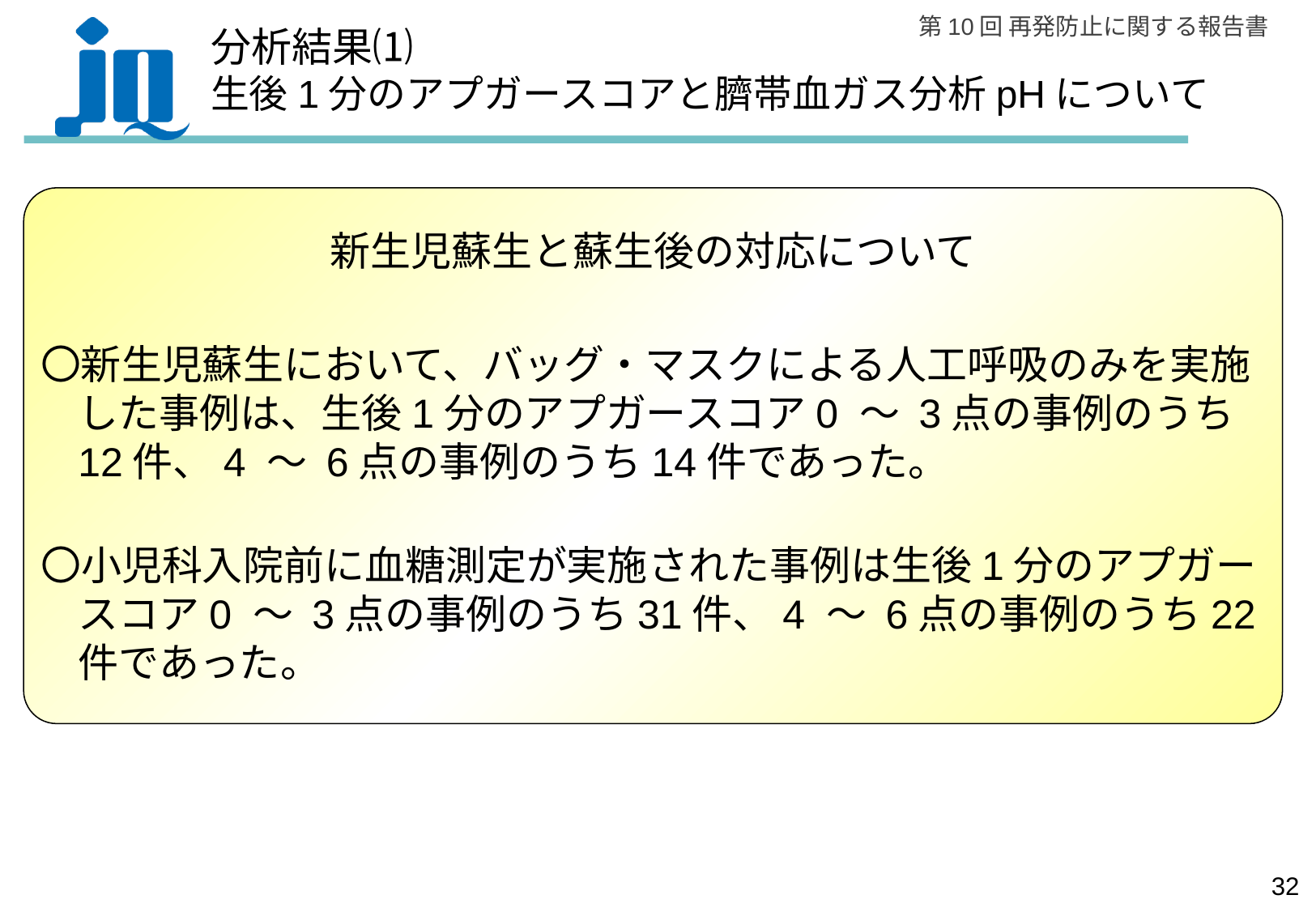

分析結果⑴
生後1分のアプガースコアと臍帯血ガス分析pHについて
新生児蘇生と蘇生後の対応について

〇新生児蘇生において、バッグ・マスクによる人工呼吸のみを実施した事例は、生後1分のアプガースコア0 ～ 3点の事例のうち12件、4 ～ 6点の事例のうち14件であった。

〇小児科入院前に血糖測定が実施された事例は生後1分のアプガースコア0 ～ 3点の事例のうち31件、4 ～ 6点の事例のうち22件であった。
32